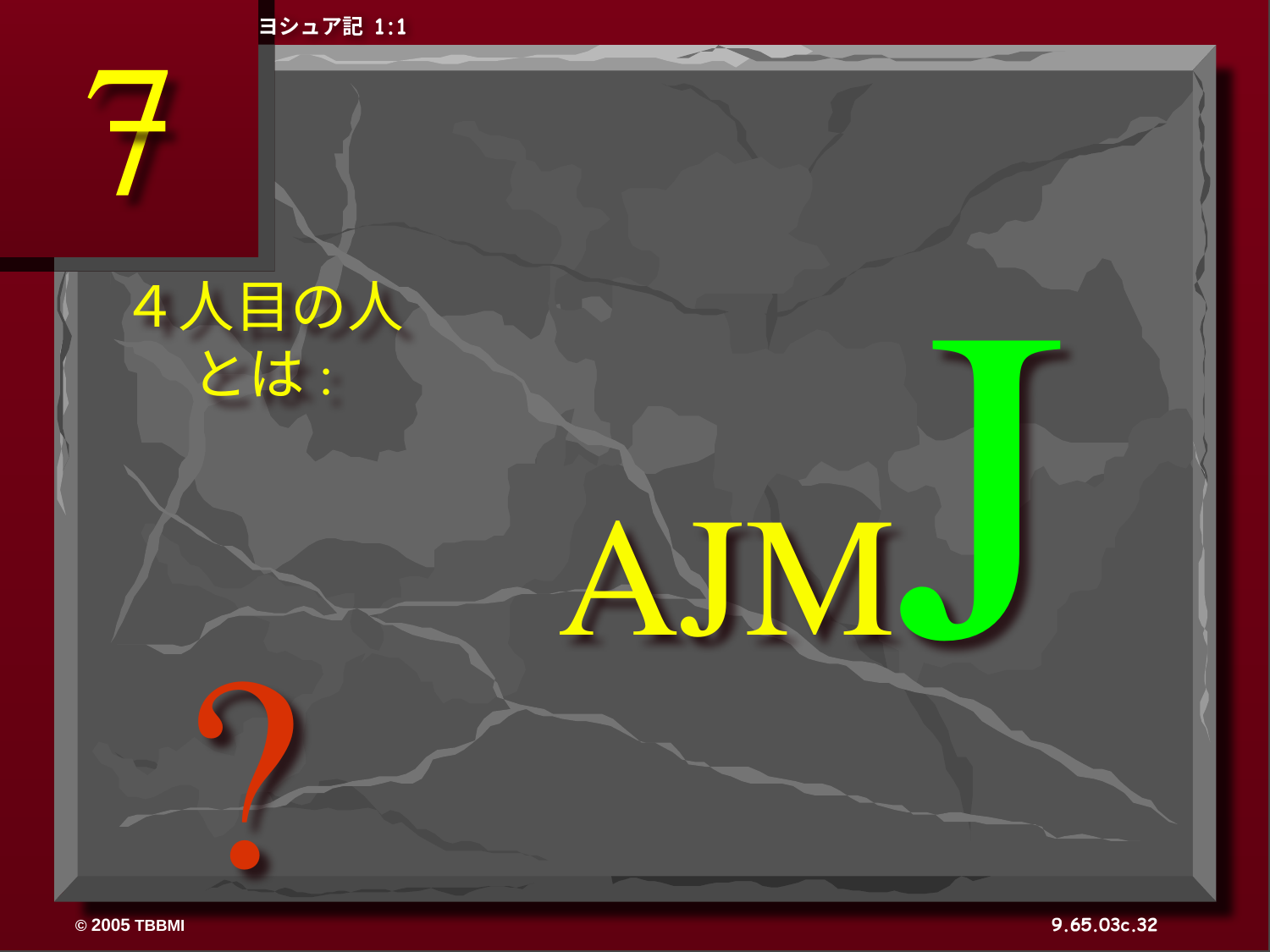

7

ヨシュア記 1:1

AJMJ
?
４人目の人とは:

32